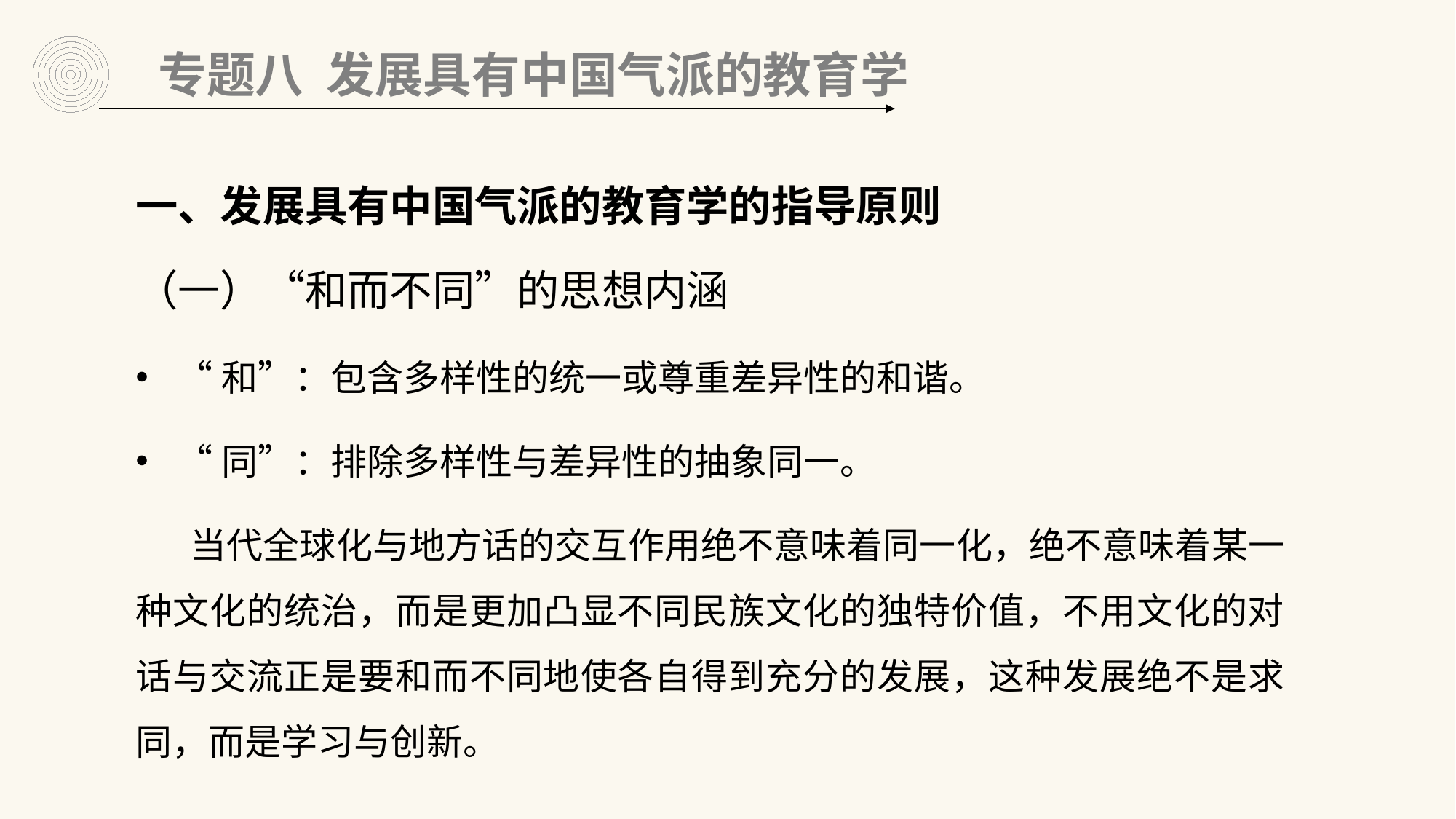

专题八  发展具有中国气派的教育学
一、发展具有中国气派的教育学的指导原则
（一）“和而不同”的思想内涵
“和”：包含多样性的统一或尊重差异性的和谐。
“同”：排除多样性与差异性的抽象同一。
当代全球化与地方话的交互作用绝不意味着同一化，绝不意味着某一种文化的统治，而是更加凸显不同民族文化的独特价值，不用文化的对话与交流正是要和而不同地使各自得到充分的发展，这种发展绝不是求同，而是学习与创新。